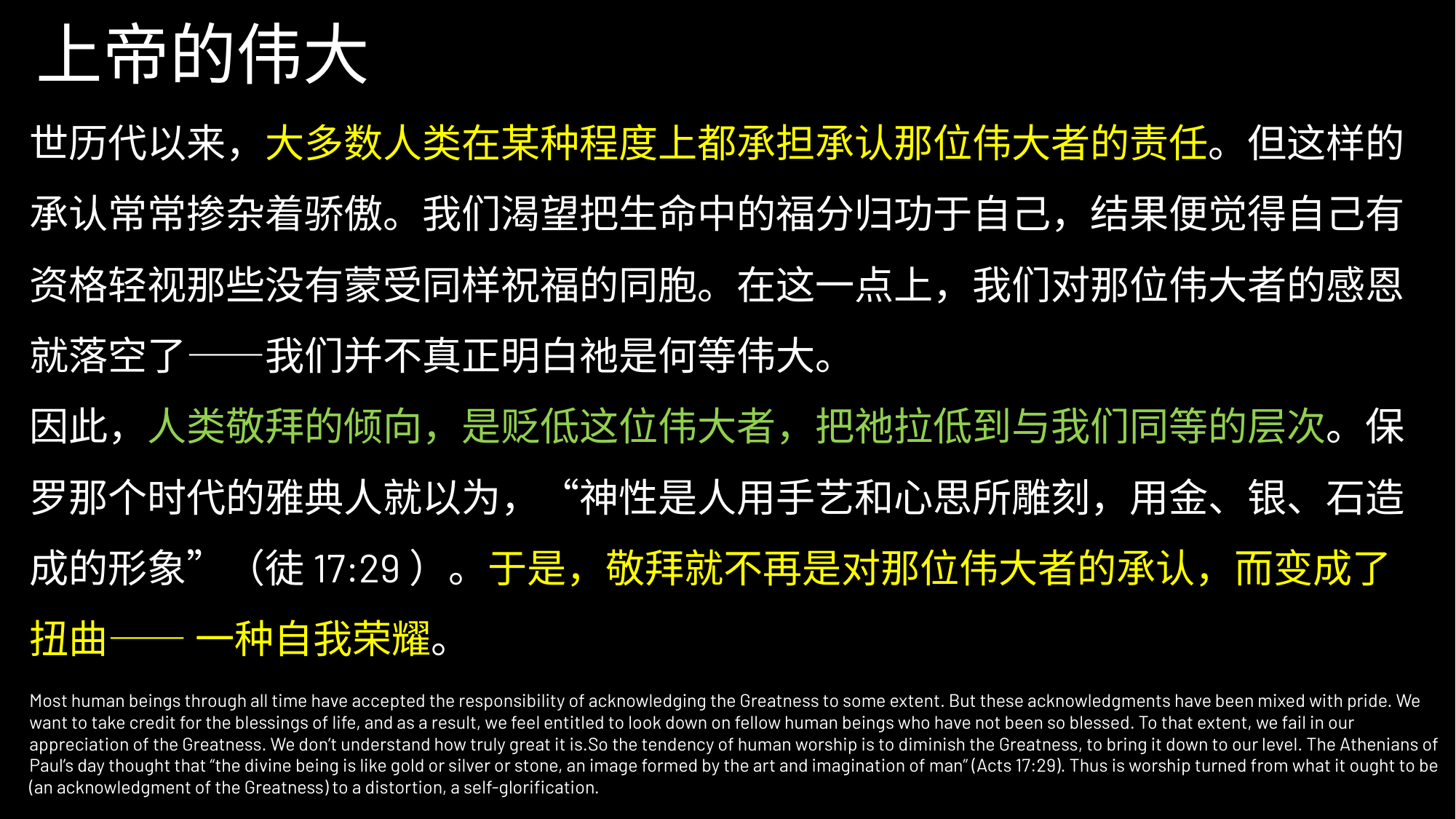

# 上帝的伟大
世历代以来，大多数人类在某种程度上都承担承认那位伟大者的责任。但这样的承认常常掺杂着骄傲。我们渴望把生命中的福分归功于自己，结果便觉得自己有资格轻视那些没有蒙受同样祝福的同胞。在这一点上，我们对那位伟大者的感恩就落空了——我们并不真正明白祂是何等伟大。
因此，人类敬拜的倾向，是贬低这位伟大者，把祂拉低到与我们同等的层次。保罗那个时代的雅典人就以为，“神性是人用手艺和心思所雕刻，用金、银、石造成的形象”（徒17:29）。于是，敬拜就不再是对那位伟大者的承认，而变成了扭曲—— 一种自我荣耀。
Most human beings through all time have accepted the responsibility of acknowledging the Greatness to some extent. But these acknowledgments have been mixed with pride. We want to take credit for the blessings of life, and as a result, we feel entitled to look down on fellow human beings who have not been so blessed. To that extent, we fail in our appreciation of the Greatness. We don’t understand how truly great it is.So the tendency of human worship is to diminish the Greatness, to bring it down to our level. The Athenians of Paul’s day thought that “the divine being is like gold or silver or stone, an image formed by the art and imagination of man” (Acts 17:29). Thus is worship turned from what it ought to be (an acknowledgment of the Greatness) to a distortion, a self-glorification.